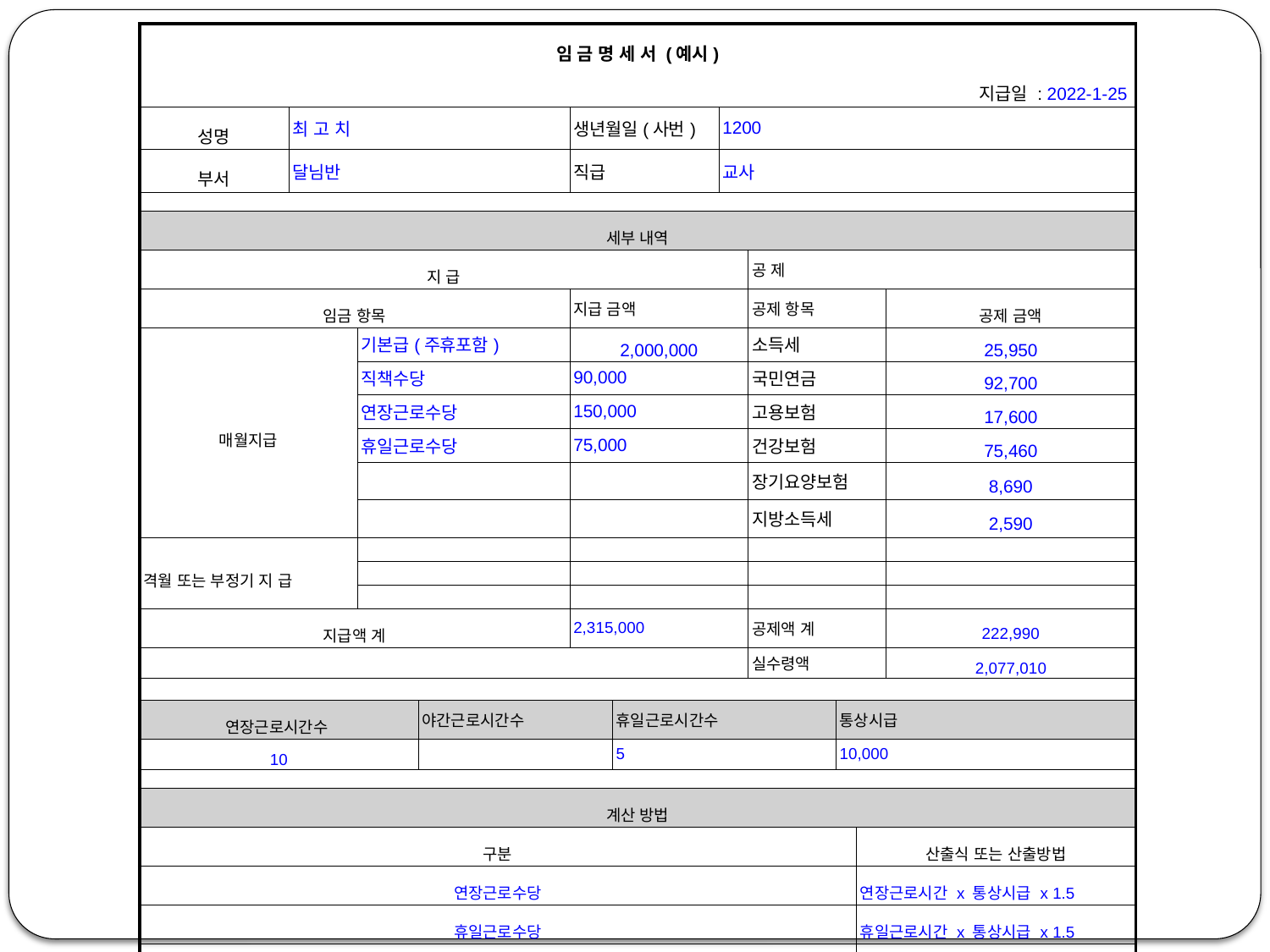

| 임 금 명 세 서 (예시) 지급일 : 2022-1-25 |  |  |  |  |  |  |  |  |  |  |
| --- | --- | --- | --- | --- | --- | --- | --- | --- | --- | --- |
| 성명 | 최 고 치 |  |  | 생년월일(사번) |  | 1200 |  |  |  |  |
| 부서 | 달님반 |  |  | 직급 |  | 교사 |  |  |  |  |
|  |  |  |  |  |  |  |  |  |  |  |
| 세부 내역 |  |  |  |  |  |  |  |  |  |  |
| 지 급 |  |  |  |  |  |  | 공 제 |  |  | 공 제 |
| 임금 항목 |  |  |  | 지급 금액 |  |  | 공제 항목 |  |  | 공제 금액 |
| 매월지급 |  | 기본급(주휴포함) |  | 2,000,000 |  | 기본급(주휴포함) | 소득세 |  |  | 25,950 |
|  |  | 직책수당 |  | 90,000 |  | 직책수당 | 국민연금 |  |  | 92,700 |
|  |  | 연장근로수당 |  | 150,000 |  | 연장근로수당 | 고용보험 |  |  | 17,600 |
|  |  | 휴일근로수당 |  | 75,000 |  | 휴일근로수당 | 건강보험 |  |  | 75,460 |
|  |  |  |  |  |  |  | 장기요양보험 |  |  | 8,690 |
|  |  |  |  |  |  |  | 지방소득세 |  |  | 2,590 |
| 격월 또는 부정기 지 급 |  |  |  |  |  |  |  |  |  |  |
|  |  |  |  |  |  |  |  |  |  |  |
|  |  |  |  |  |  |  |  |  |  |  |
| 지급액 계 |  |  |  | 2,315,000 |  |  | 공제액 계 |  |  | 222,990 |
|  |  |  |  |  |  |  | 실수령액 |  |  | 2,077,010 |
|  |  |  |  |  |  |  |  |  |  |  |
| 연장근로시간수 |  |  | 야간근로시간수 |  | 휴일근로시간수 |  | 야간근로시간수 | 통상시급 |  | 휴일근로시간수 |
| 10 |  |  |  |  | 5 |  |  | 10,000 |  | 5 |
|  |  |  |  |  |  |  |  |  |  |  |
| 계산 방법 |  |  |  |  |  |  |  |  |  |  |
| 구분 |  |  |  |  |  |  |  |  | 산출식 또는 산출방법 |  |
| 연장근로수당 |  |  |  |  |  |  |  |  | 연장근로시간 x 통상시급 x 1.5 |  |
| 휴일근로수당 |  |  |  |  |  |  |  |  | 휴일근로시간 x 통상시급 x 1.5 |  |
| 통상시급 |  |  |  |  |  |  |  |  | 통상임금(기본급, 직책수당) ÷209시간 |  |
|  |  |  |  |  |  |  |  |  |  |  |
| ※ 해당 사업장 상황에 따라 기재가 필요없는 항목이 있을 수 있습니다. |  |  |  |  |  |  |  |  |  |  |
|  |  |  |  |  |  |  |  |  |  |  |